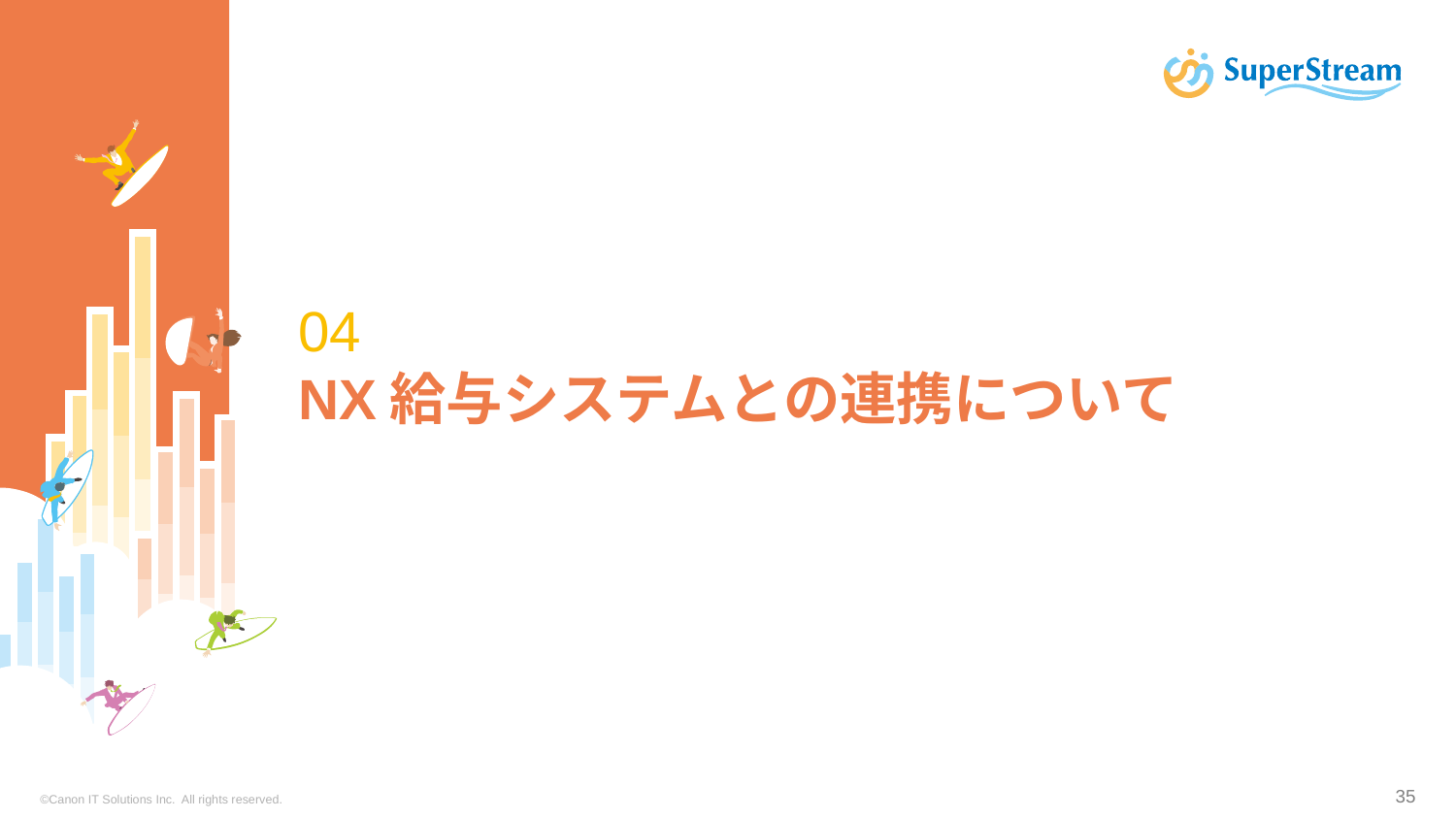

# 04 NX給与システムとの連携について
©Canon IT Solutions Inc.  All rights reserved.
35